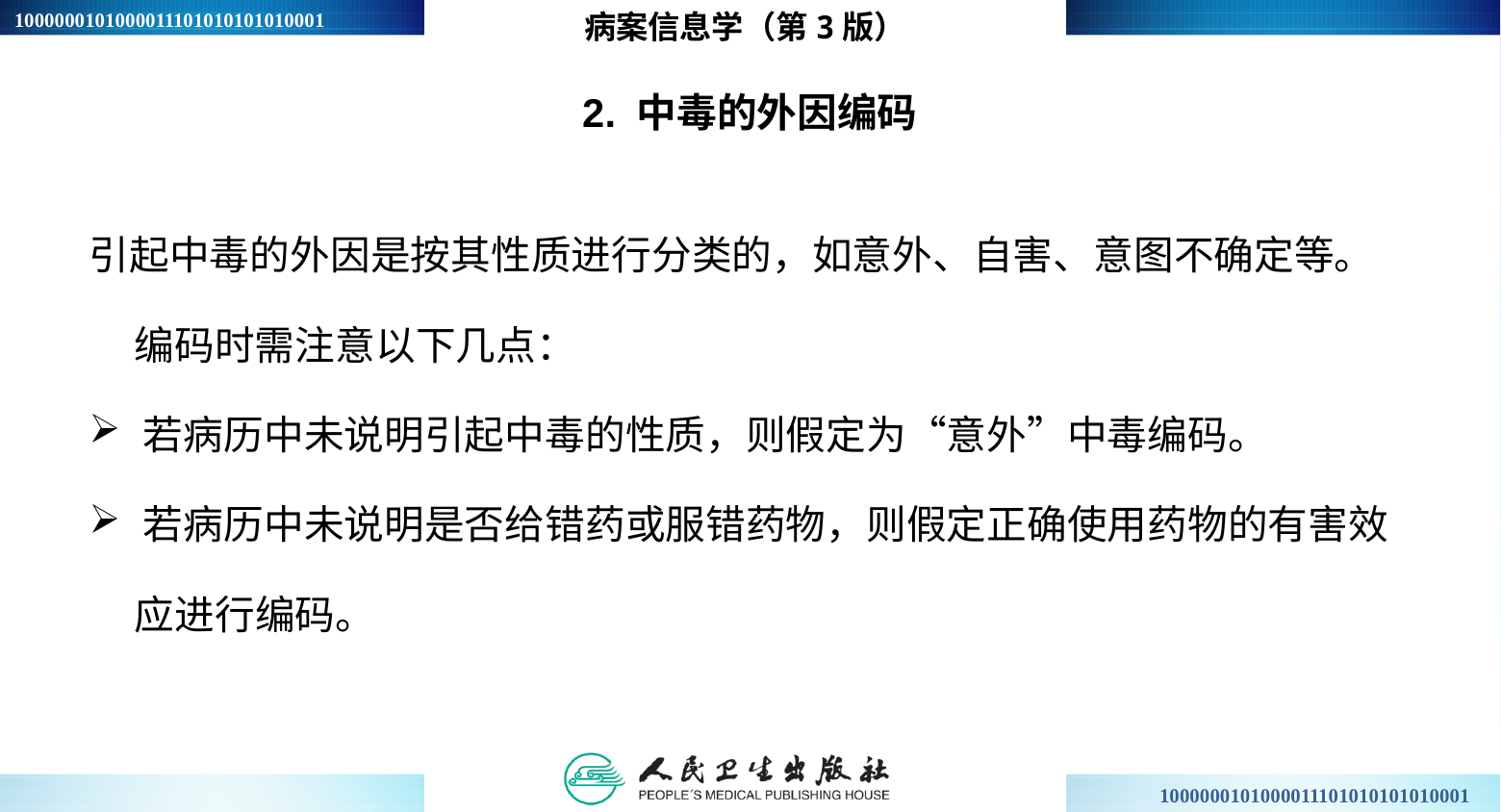

病案信息学（第3版）
# 2. 中毒的外因编码
引起中毒的外因是按其性质进行分类的，如意外、自害、意图不确定等。
    编码时需注意以下几点：
若病历中未说明引起中毒的性质，则假定为“意外”中毒编码。
若病历中未说明是否给错药或服错药物，则假定正确使用药物的有害效
    应进行编码。